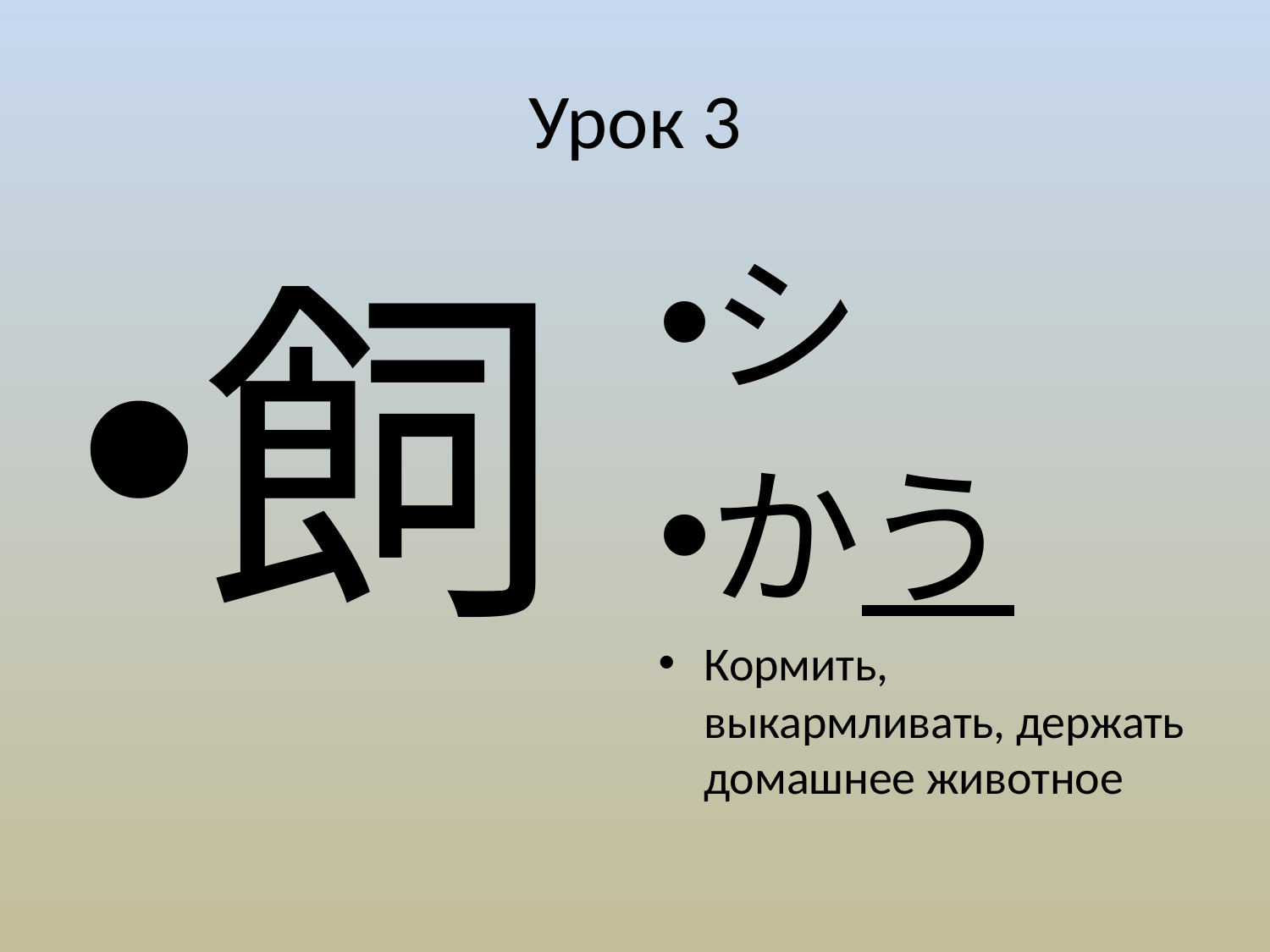

# Урок 3
飼

シ
かう
Кормить, выкармливать, держать домашнее животное